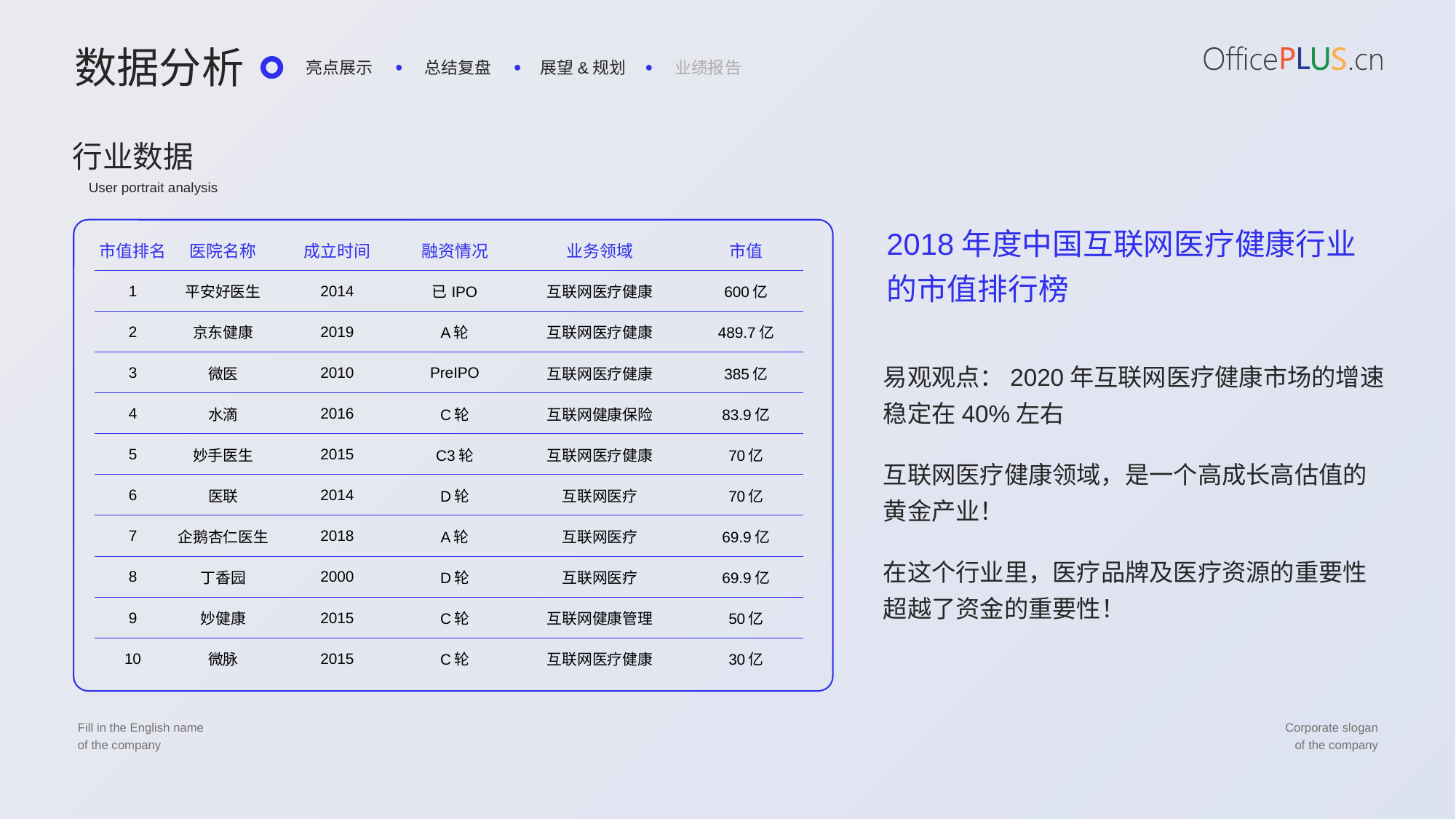

数据分析

亮点展示
总结复盘
展望&规划
业绩报告

行业数据
User portrait analysis
2018年度中国互联网医疗健康行业
的市值排行榜

| 市值排名 | 医院名称 | 成立时间 | 融资情况 | 业务领域 | 市值 |
| --- | --- | --- | --- | --- | --- |
| 1 | 平安好医生 | 2014 | 已IPO | 互联网医疗健康 | 600亿 |
| 2 | 京东健康 | 2019 | A轮 | 互联网医疗健康 | 489.7亿 |
| 3 | 微医 | 2010 | PreIPO | 互联网医疗健康 | 385亿 |
| 4 | 水滴 | 2016 | C轮 | 互联网健康保险 | 83.9亿 |
| 5 | 妙手医生 | 2015 | C3轮 | 互联网医疗健康 | 70亿 |
| 6 | 医联 | 2014 | D轮 | 互联网医疗 | 70亿 |
| 7 | 企鹅杏仁医生 | 2018 | A轮 | 互联网医疗 | 69.9亿 |
| 8 | 丁香园 | 2000 | D轮 | 互联网医疗 | 69.9亿 |
| 9 | 妙健康 | 2015 | C轮 | 互联网健康管理 | 50亿 |
| 10 | 微脉 | 2015 | C轮 | 互联网医疗健康 | 30亿 |
易观观点：2020年互联网医疗健康市场的增速稳定在40%左右
互联网医疗健康领域，是一个高成长高估值的黄金产业！
在这个行业里，医疗品牌及医疗资源的重要性超越了资金的重要性！
Fill in the English name
of the company
Corporate slogan
of the company